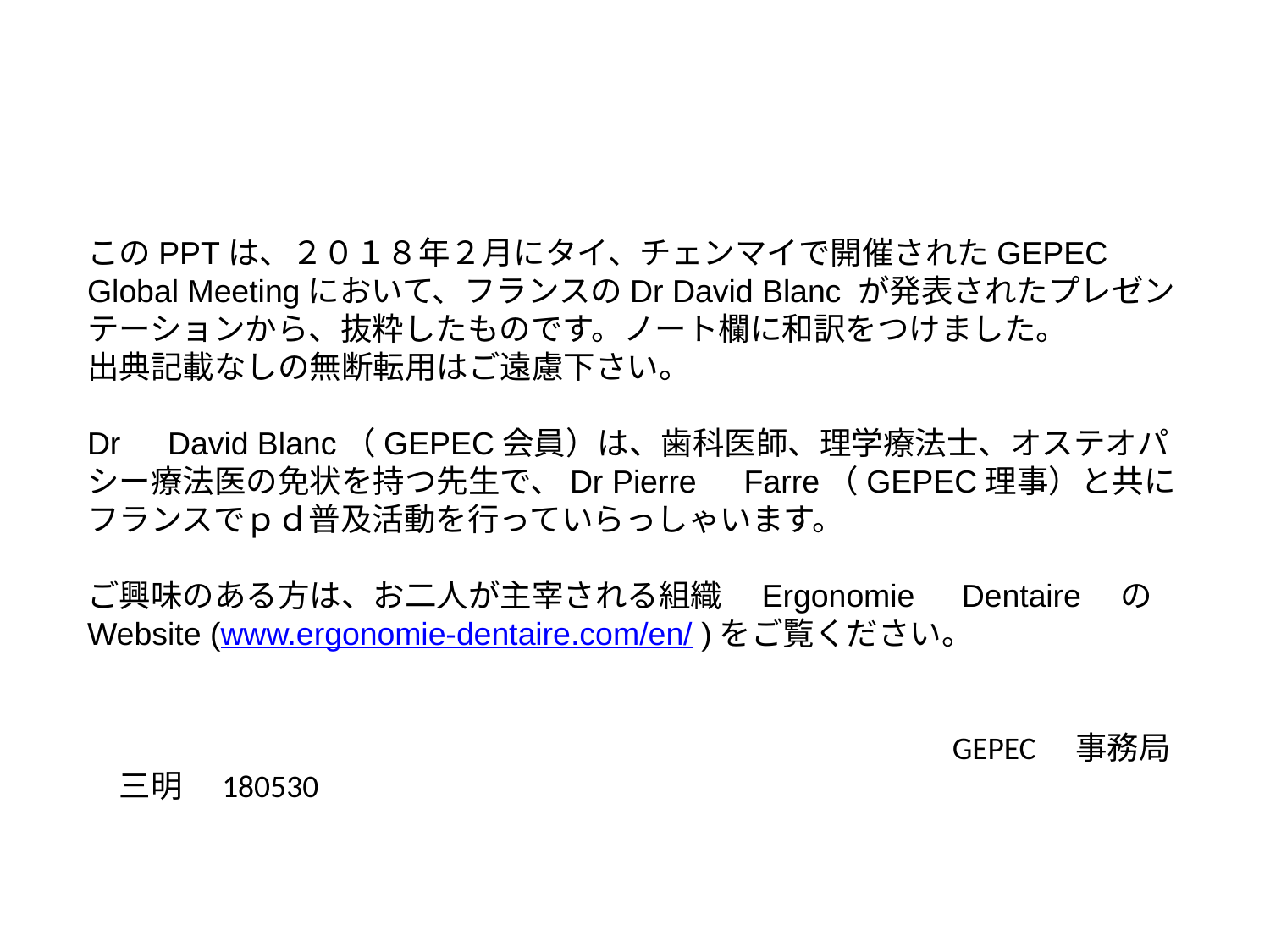

このPPTは、２０１８年２月にタイ、チェンマイで開催されたGEPEC Global Meetingにおいて、フランスのDr David Blanc が発表されたプレゼンテーションから、抜粋したものです。ノート欄に和訳をつけました。
出典記載なしの無断転用はご遠慮下さい。

Dr　David Blanc（GEPEC会員）は、歯科医師、理学療法士、オステオパシー療法医の免状を持つ先生で、Dr Pierre　Farre（GEPEC理事）と共にフランスでｐｄ普及活動を行っていらっしゃいます。

ご興味のある方は、お二人が主宰される組織　Ergonomie　Dentaire　のWebsite (www.ergonomie-dentaire.com/en/ )をご覧ください。

　　　　　　　　　　　　　　　　　　　　　　　　　　　GEPEC　事務局　三明　180530